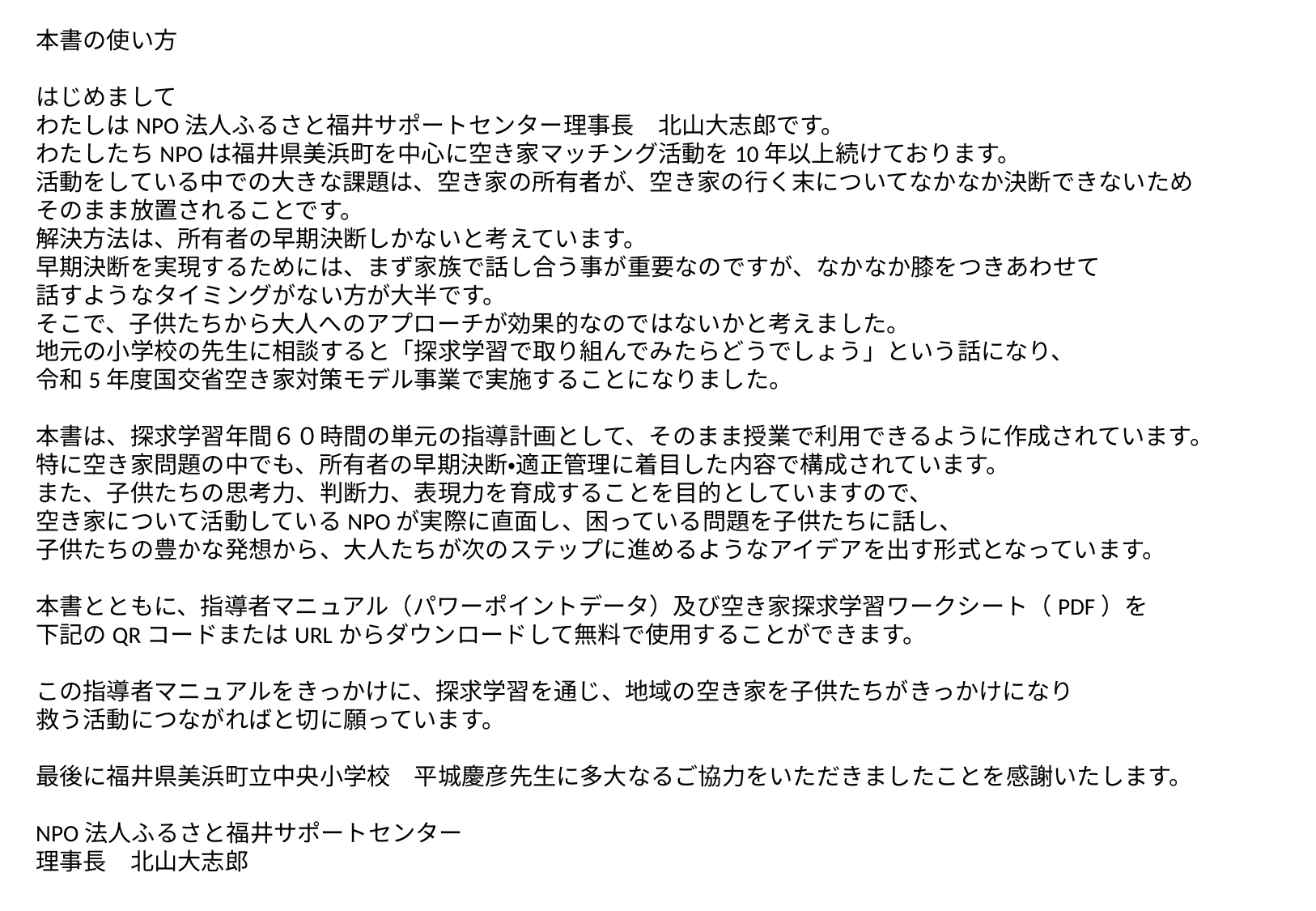

本書の使い方

はじめまして
わたしはNPO法人ふるさと福井サポートセンター理事長　北山大志郎です。
わたしたちNPOは福井県美浜町を中心に空き家マッチング活動を10年以上続けております。
活動をしている中での大きな課題は、空き家の所有者が、空き家の行く末についてなかなか決断できないため
そのまま放置されることです。
解決方法は、所有者の早期決断しかないと考えています。
早期決断を実現するためには、まず家族で話し合う事が重要なのですが、なかなか膝をつきあわせて
話すようなタイミングがない方が大半です。
そこで、子供たちから大人へのアプローチが効果的なのではないかと考えました。
地元の小学校の先生に相談すると「探求学習で取り組んでみたらどうでしょう」という話になり、
令和5年度国交省空き家対策モデル事業で実施することになりました。

本書は、探求学習年間６０時間の単元の指導計画として、そのまま授業で利用できるように作成されています。
特に空き家問題の中でも、所有者の早期決断・適正管理に着目した内容で構成されています。
また、子供たちの思考力、判断力、表現力を育成することを目的としていますので、
空き家について活動しているNPOが実際に直面し、困っている問題を子供たちに話し、
子供たちの豊かな発想から、大人たちが次のステップに進めるようなアイデアを出す形式となっています。

本書とともに、指導者マニュアル（パワーポイントデータ）及び空き家探求学習ワークシート（PDF）を
下記のQRコードまたはURLからダウンロードして無料で使用することができます。

この指導者マニュアルをきっかけに、探求学習を通じ、地域の空き家を子供たちがきっかけになり
救う活動につながればと切に願っています。

最後に福井県美浜町立中央小学校　平城慶彦先生に多大なるご協力をいただきましたことを感謝いたします。

NPO法人ふるさと福井サポートセンター
理事長　北山大志郎